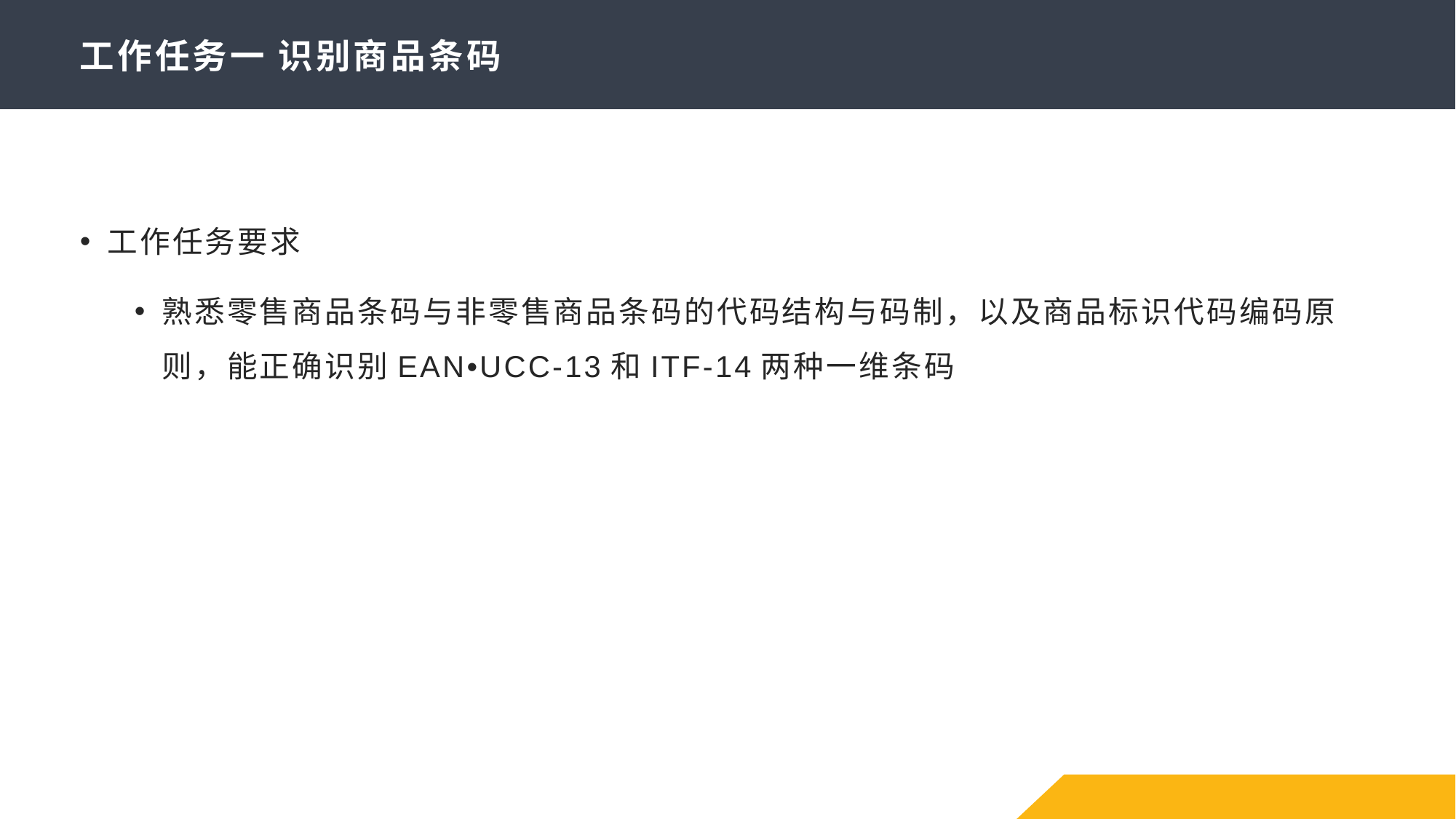

# 工作任务一 识别商品条码
工作任务要求
熟悉零售商品条码与非零售商品条码的代码结构与码制，以及商品标识代码编码原则，能正确识别EAN•UCC-13和ITF-14两种一维条码